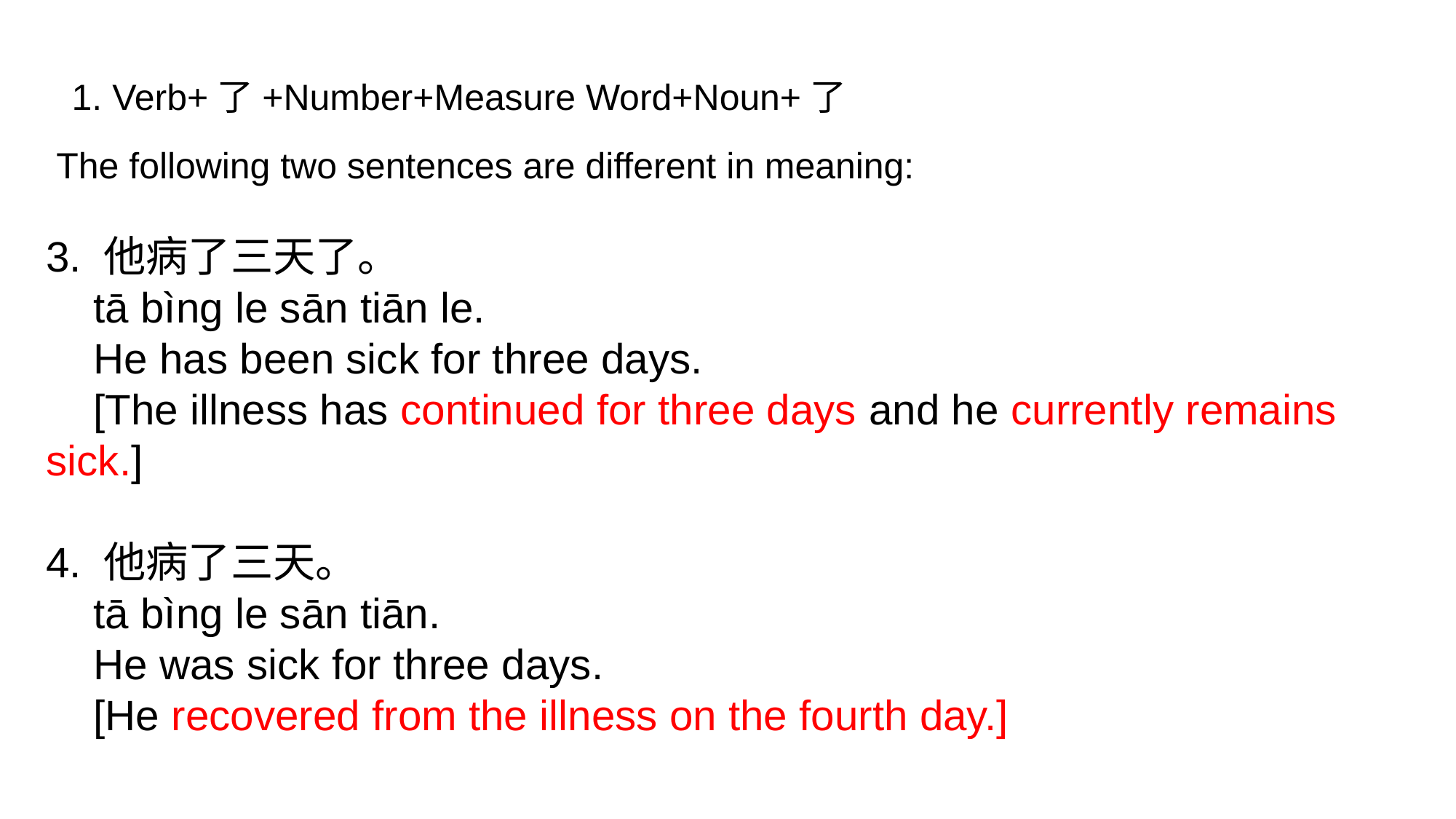

1. Verb+了+Number+Measure Word+Noun+了
 The following two sentences are different in meaning:
3. 他病了三天了。
    tā bìng le sān tiān le.
    He has been sick for three days.
    [The illness has continued for three days and he currently remains sick.]

4. 他病了三天。
    tā bìng le sān tiān.
    He was sick for three days.
    [He recovered from the illness on the fourth day.]